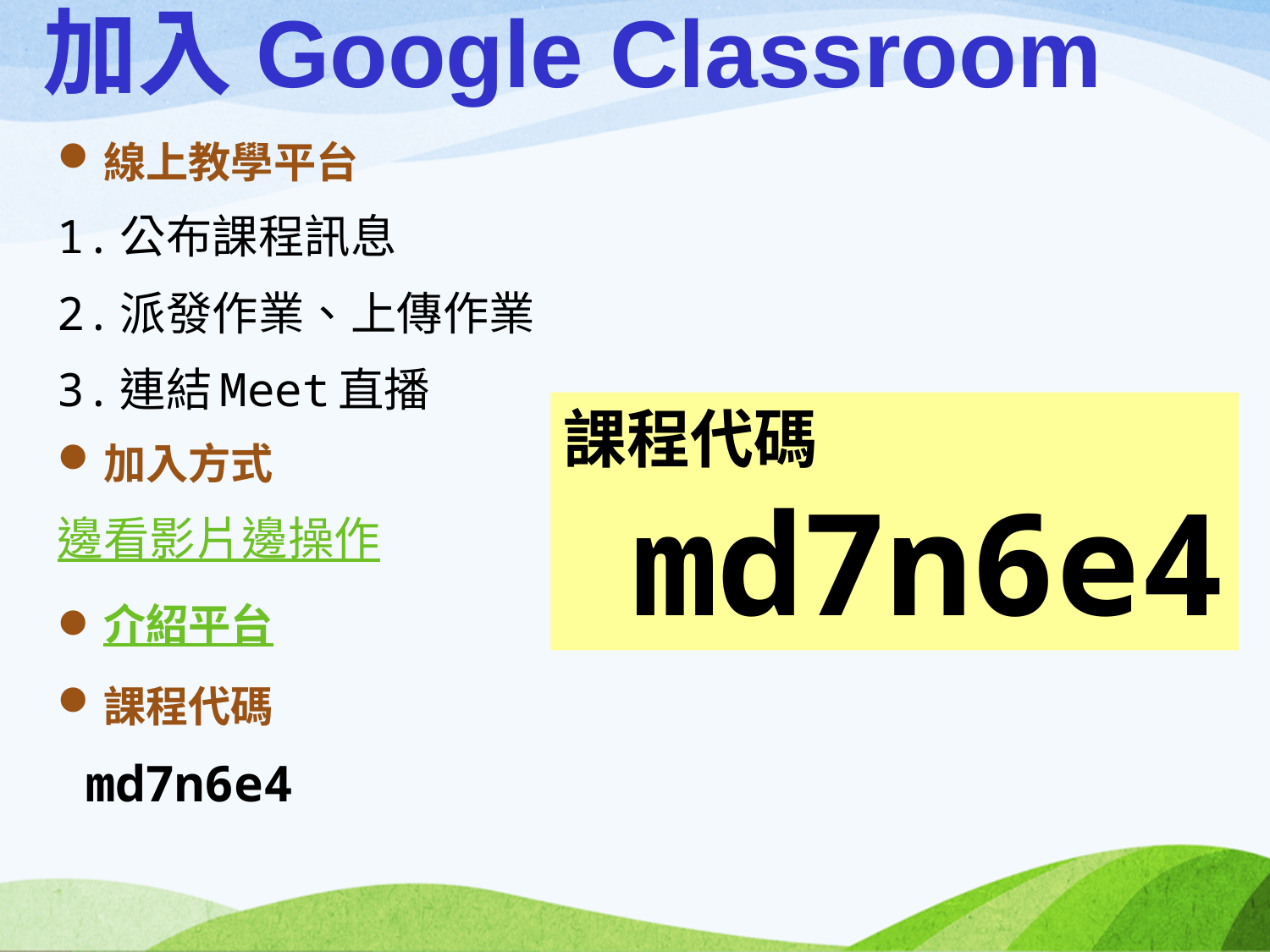

# 加入Google Classroom
線上教學平台
1.公布課程訊息
2.派發作業、上傳作業
3.連結Meet直播
加入方式
邊看影片邊操作
介紹平台
課程代碼
 md7n6e4
課程代碼
 md7n6e4